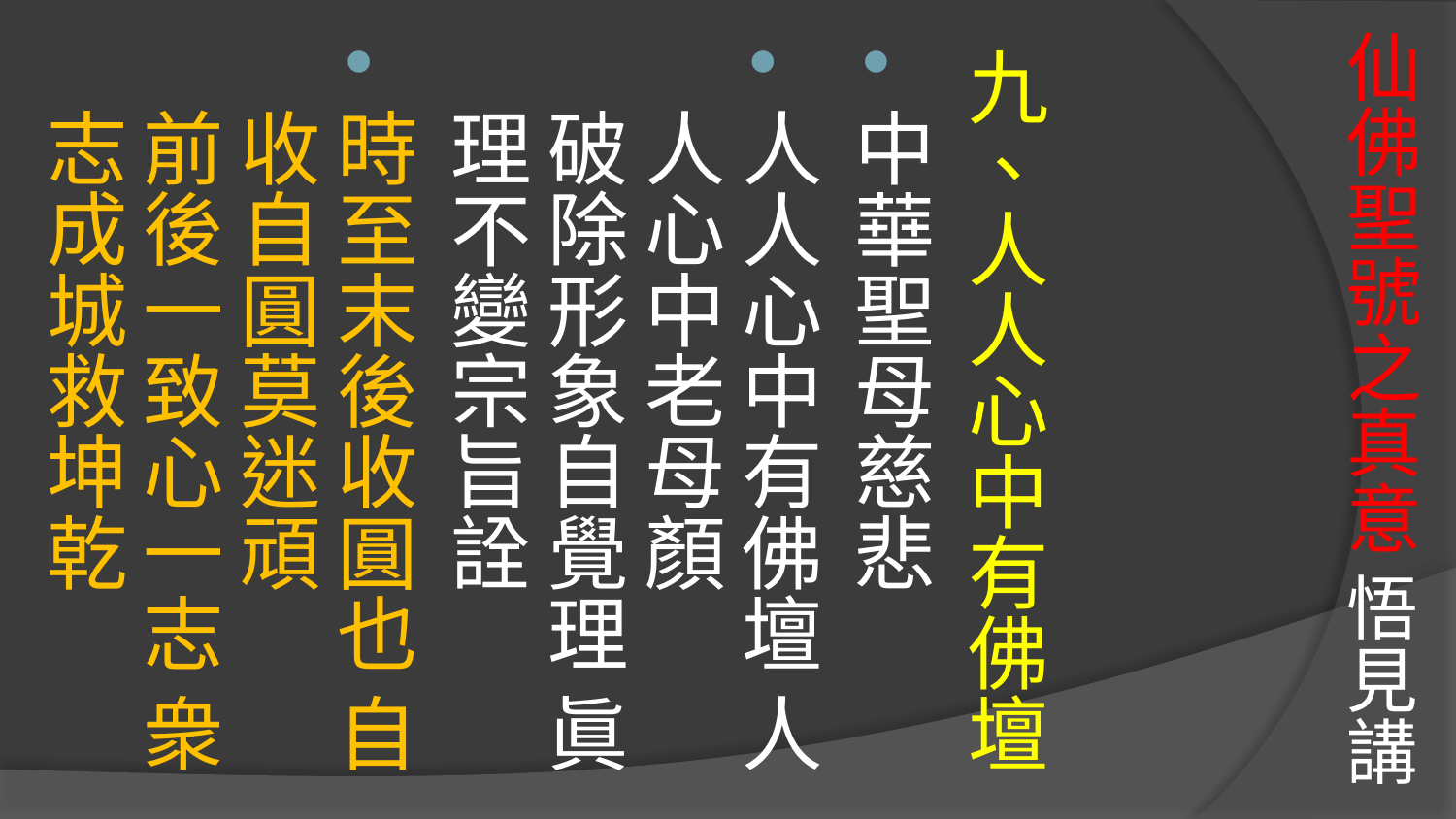

# 仙佛聖號之真意 悟見講
九、人人心中有佛壇
中華聖母慈悲
人人心中有佛壇 人人心中老母顏
破除形象自覺理 眞理不變宗旨詮
時至末後收圓也 自收自圓莫迷頑
前後一致心一志 衆志成城救坤乾